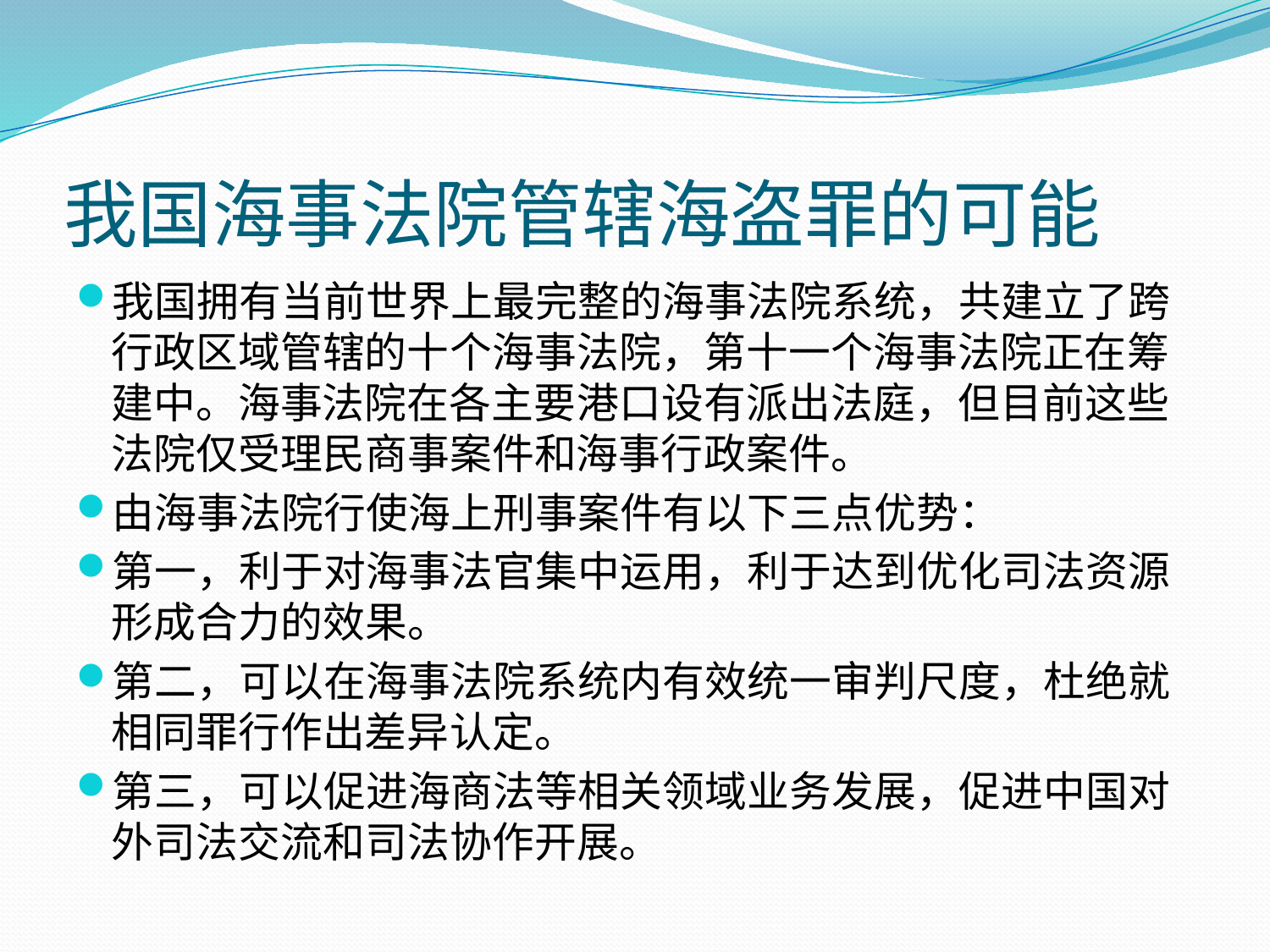

# 我国海事法院管辖海盗罪的可能
我国拥有当前世界上最完整的海事法院系统，共建立了跨行政区域管辖的十个海事法院，第十一个海事法院正在筹建中。海事法院在各主要港口设有派出法庭，但目前这些法院仅受理民商事案件和海事行政案件。
由海事法院行使海上刑事案件有以下三点优势：
第一，利于对海事法官集中运用，利于达到优化司法资源形成合力的效果。
第二，可以在海事法院系统内有效统一审判尺度，杜绝就相同罪行作出差异认定。
第三，可以促进海商法等相关领域业务发展，促进中国对外司法交流和司法协作开展。